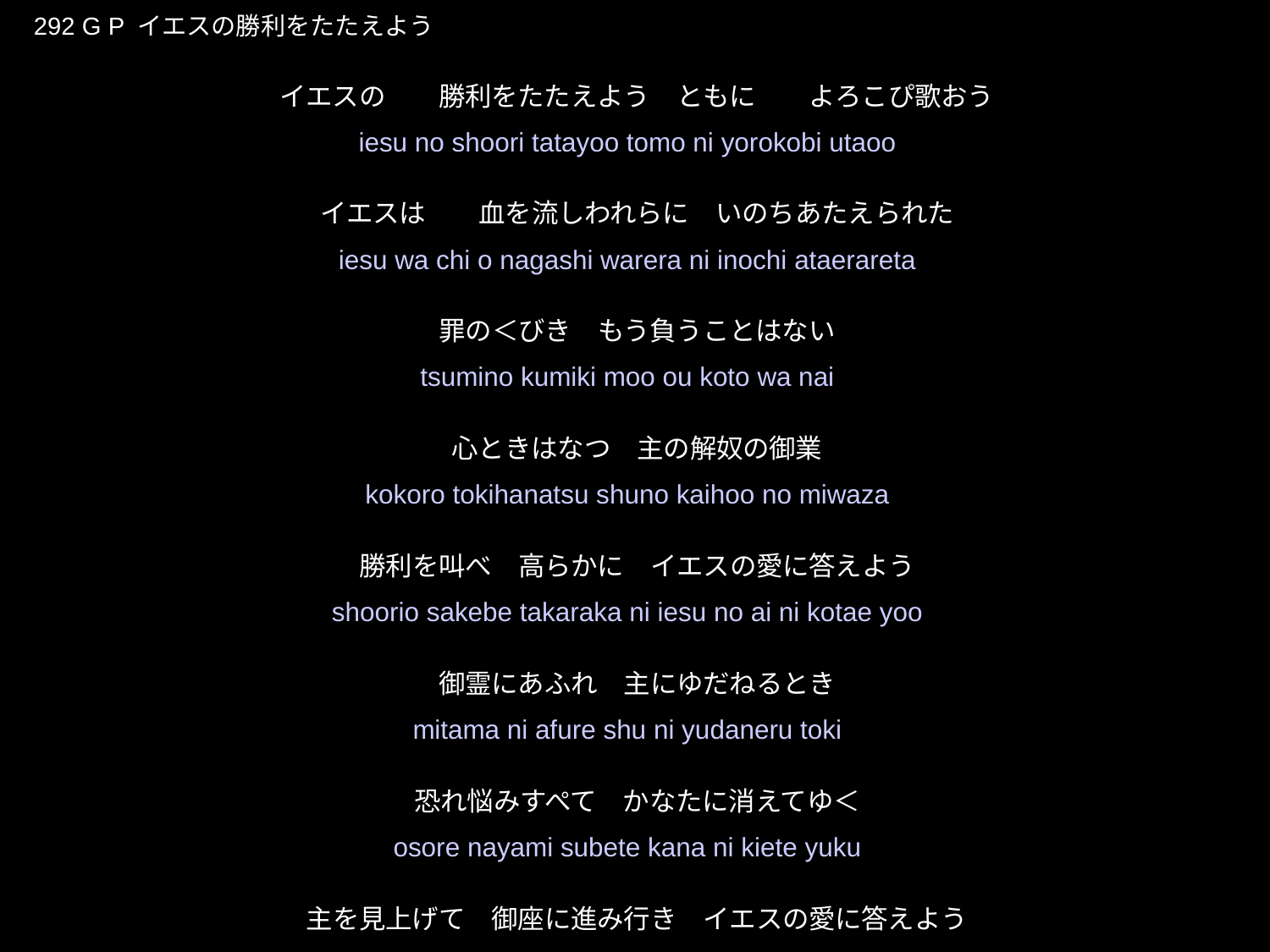

いえすのしょうりをたたえよう
★P
292 G P イエスの勝利をたたえよう
イエスの　　勝利をたたえよう　ともに　　よろこぴ歌おう
イエスは　　血を流しわれらに　いのちあたえられた
罪の＜びき　もう負うことはない
心ときはなつ　主の解奴の御業
勝利を叫べ　高らかに　イエスの愛に答えよう
御霊にあふれ　主にゆだねるとき
恐れ悩みすぺて　かなたに消えてゆ＜
主を見上げて　御座に進み行き　イエスの愛に答えよう
★３
iesu no shoori tatayoo tomo ni yorokobi utaoo
iesu wa chi o nagashi warera ni inochi ataerareta
tsumino kumiki moo ou koto wa nai
kokoro tokihanatsu shuno kaihoo no miwaza
shoorio sakebe takaraka ni iesu no ai ni kotae yoo
mitama ni afure shu ni yudaneru toki
osore nayami subete kana ni kiete yuku
shuo miagete miza ni susumiyuki iesu no aini kotaeyoo